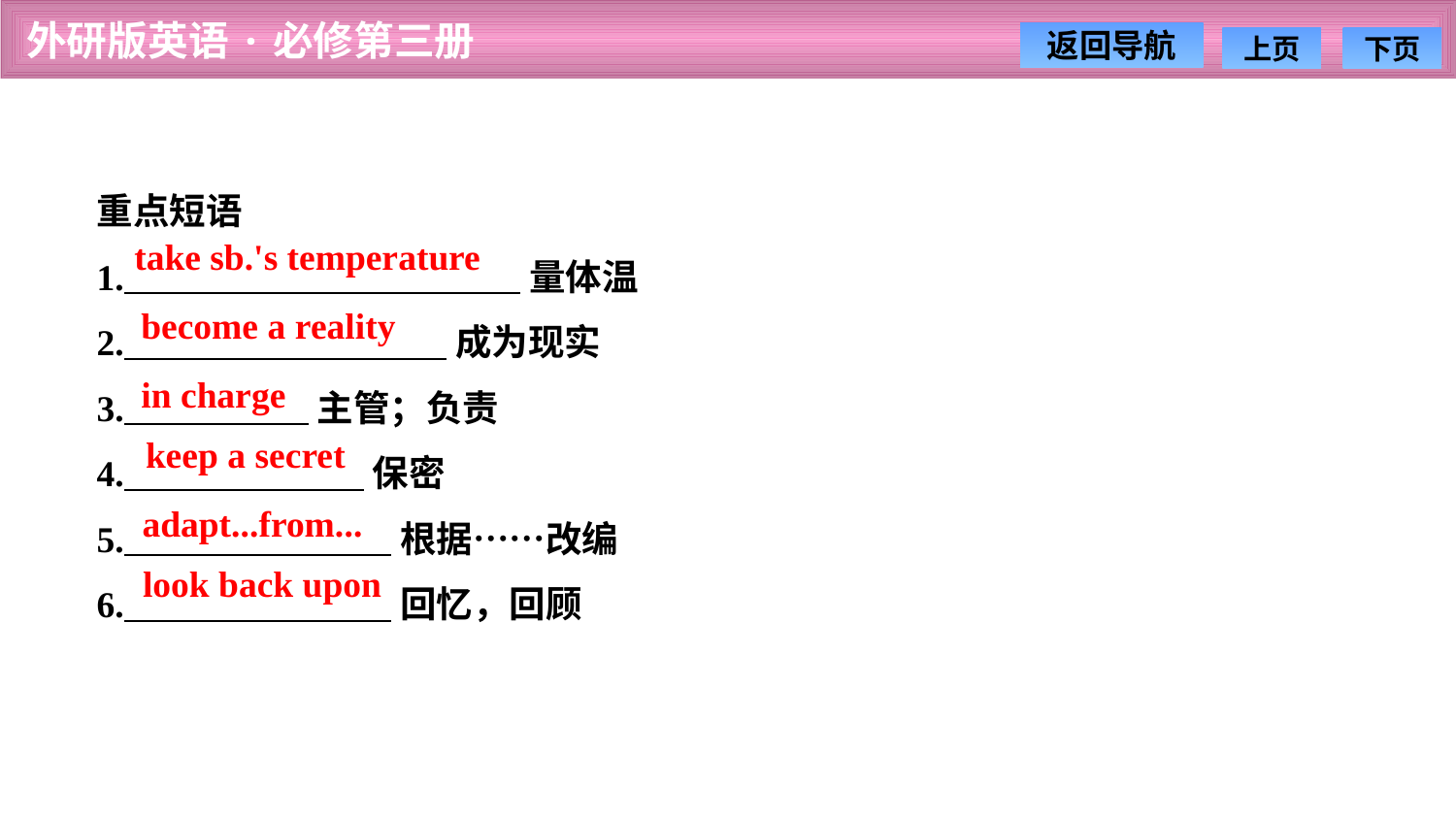

重点短语
1.                                           量体温
2.                                   成为现实
3.                    主管；负责
4.                          保密
5.                             根据……改编
6.                             回忆，回顾
take sb.'s temperature
become a reality
in charge
keep a secret
adapt...from...
look back upon